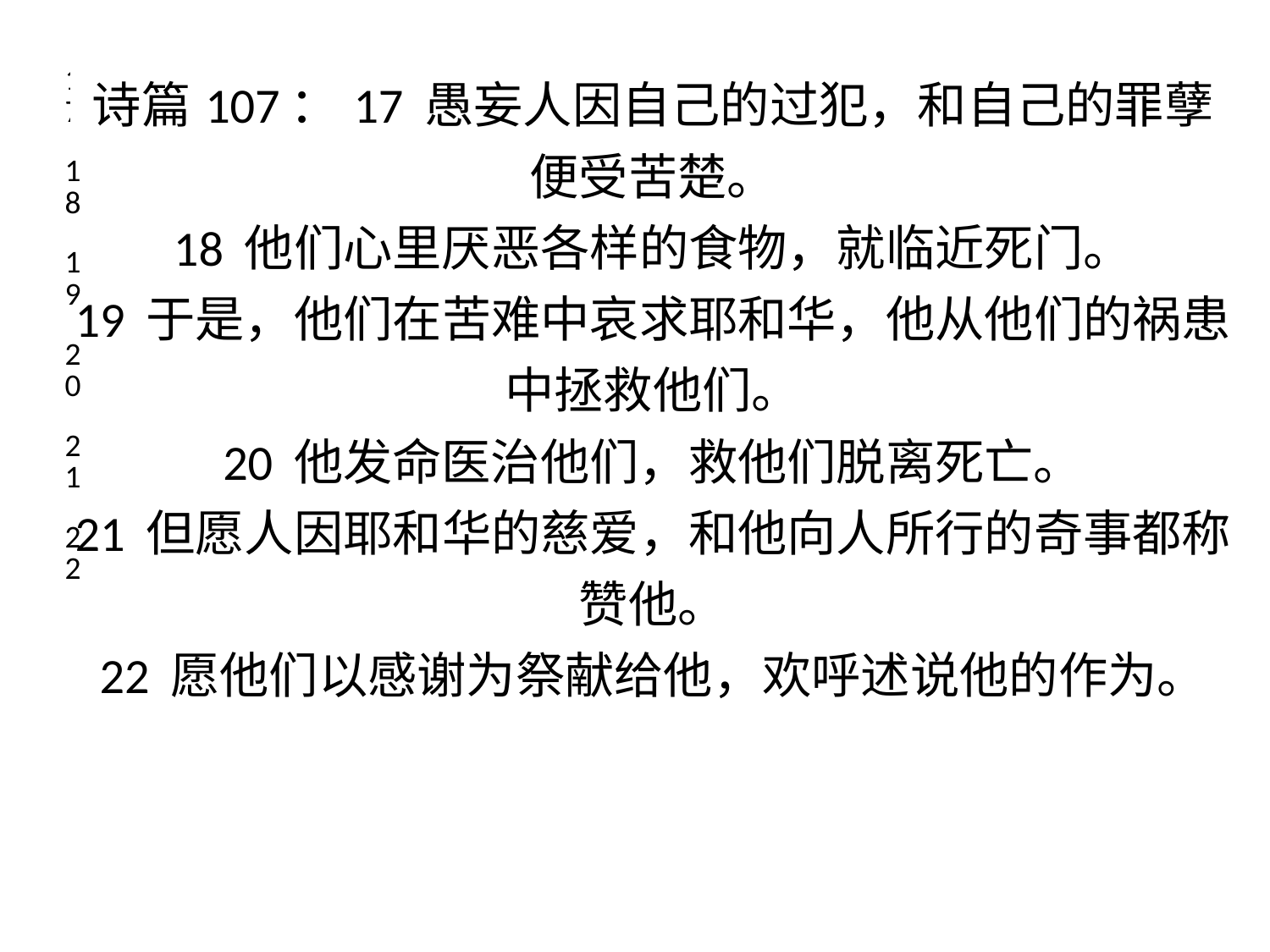

| 17 | 诗篇107：17 愚妄人因自己的过犯，和自己的罪孽便受苦楚。 18 他们心里厌恶各样的食物，就临近死门。 19 于是，他们在苦难中哀求耶和华，他从他们的祸患中拯救他们。 20 他发命医治他们，救他们脱离死亡。 21 但愿人因耶和华的慈爱，和他向人所行的奇事都称赞他。 22 愿他们以感谢为祭献给他，欢呼述说他的作为。 |
| --- | --- |
| 18 |  |
| 19 |  |
| 20 |  |
| 21 |  |
| 22 |  |